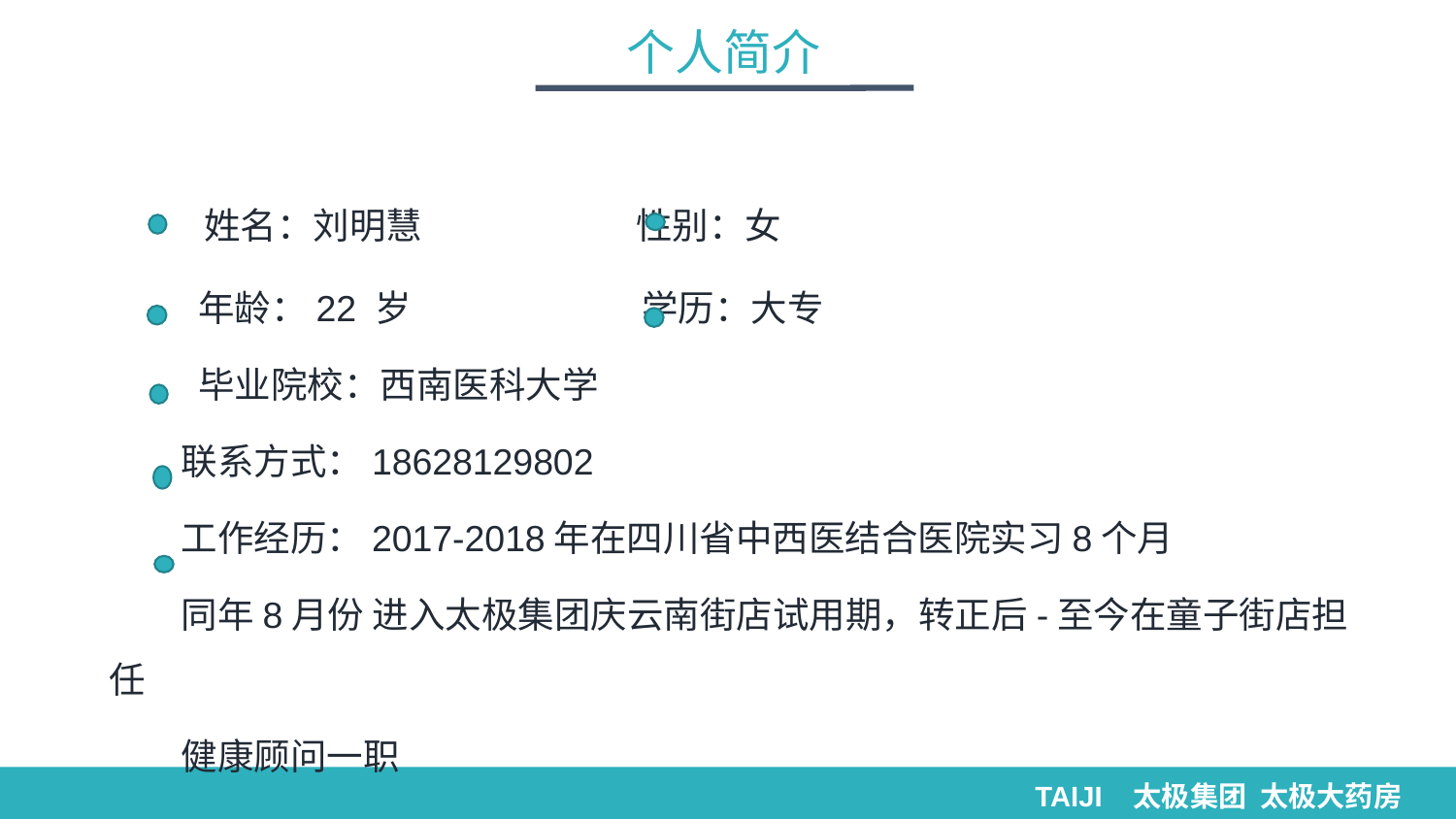

个人简介
 姓名：刘明慧                          性别：女
 年龄：22 岁                            学历：大专
 毕业院校：西南医科大学
联系方式：18628129802
工作经历：2017-2018年在四川省中西医结合医院实习8个月
同年8月份 进入太极集团庆云南街店试用期，转正后-至今在童子街店担任
健康顾问一职

TAIJI   太极集团  太极大药房